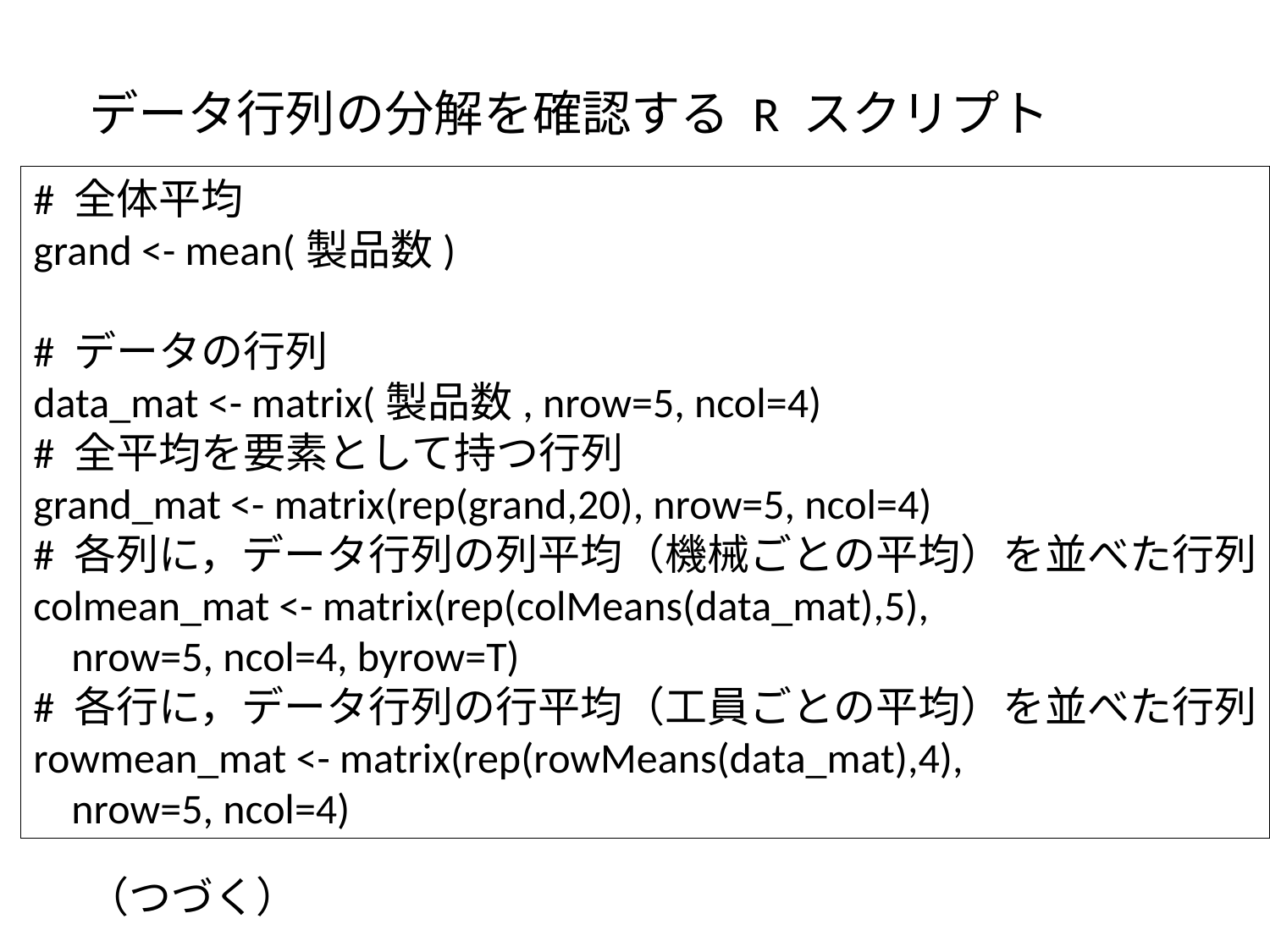

データ行列の分解を確認する R スクリプト
# 全体平均
grand <- mean(製品数)

# データの行列
data_mat <- matrix(製品数, nrow=5, ncol=4)
# 全平均を要素として持つ行列
grand_mat <- matrix(rep(grand,20), nrow=5, ncol=4)
# 各列に，データ行列の列平均（機械ごとの平均）を並べた行列
colmean_mat <- matrix(rep(colMeans(data_mat),5),
    nrow=5, ncol=4, byrow=T)
# 各行に，データ行列の行平均（工員ごとの平均）を並べた行列
rowmean_mat <- matrix(rep(rowMeans(data_mat),4),
    nrow=5, ncol=4)
（つづく）